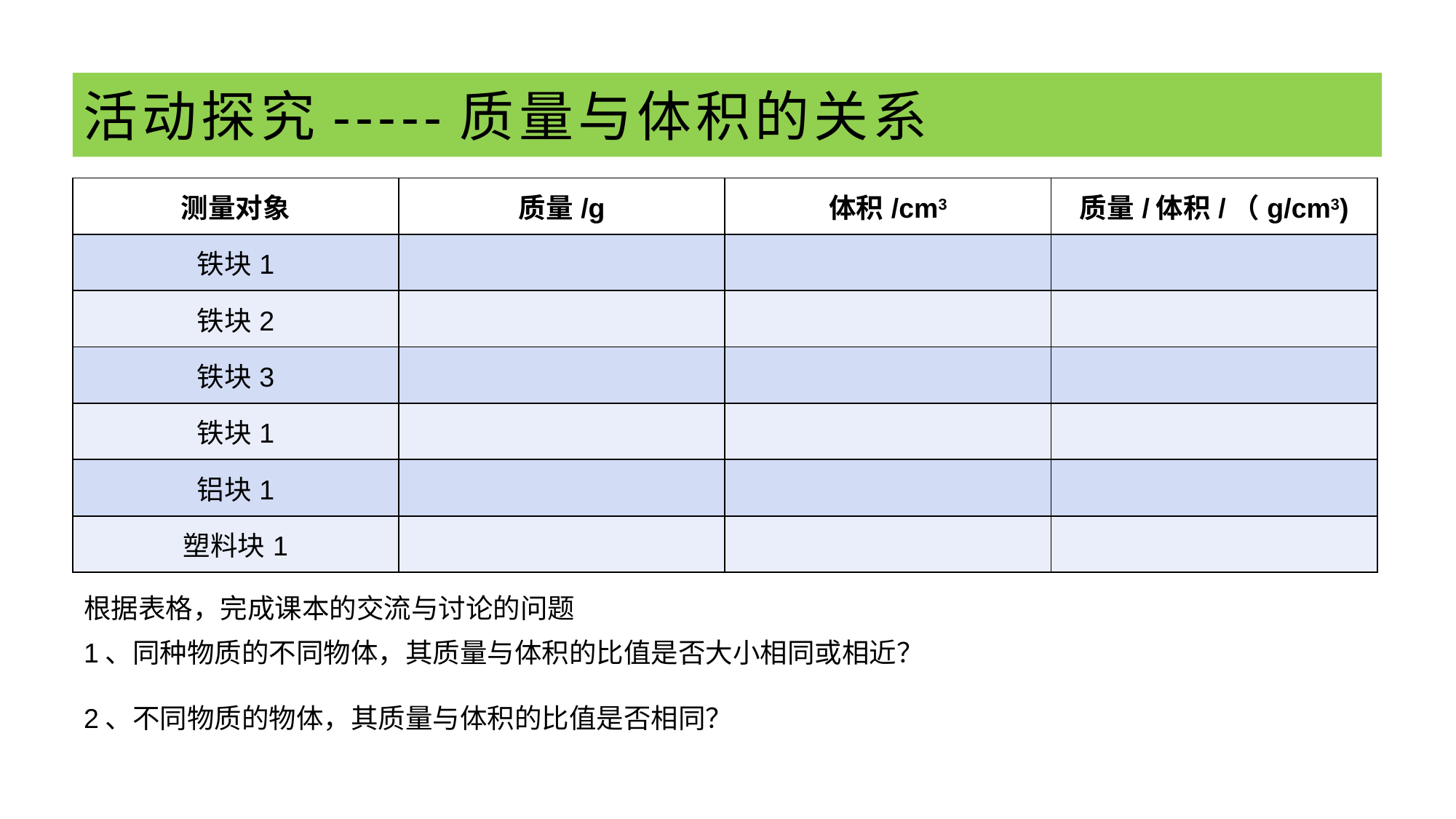

# 活动探究-----质量与体积的关系
| 测量对象 | 质量/g | 体积/cm3 | 质量/体积/（g/cm3) |
| --- | --- | --- | --- |
| 铁块1 |  |  |  |
| 铁块2 |  |  |  |
| 铁块3 |  |  |  |
| 铁块1 |  |  |  |
| 铝块1 |  |  |  |
| 塑料块1 |  |  |  |
根据表格，完成课本的交流与讨论的问题
1、同种物质的不同物体，其质量与体积的比值是否大小相同或相近？

2、不同物质的物体，其质量与体积的比值是否相同？